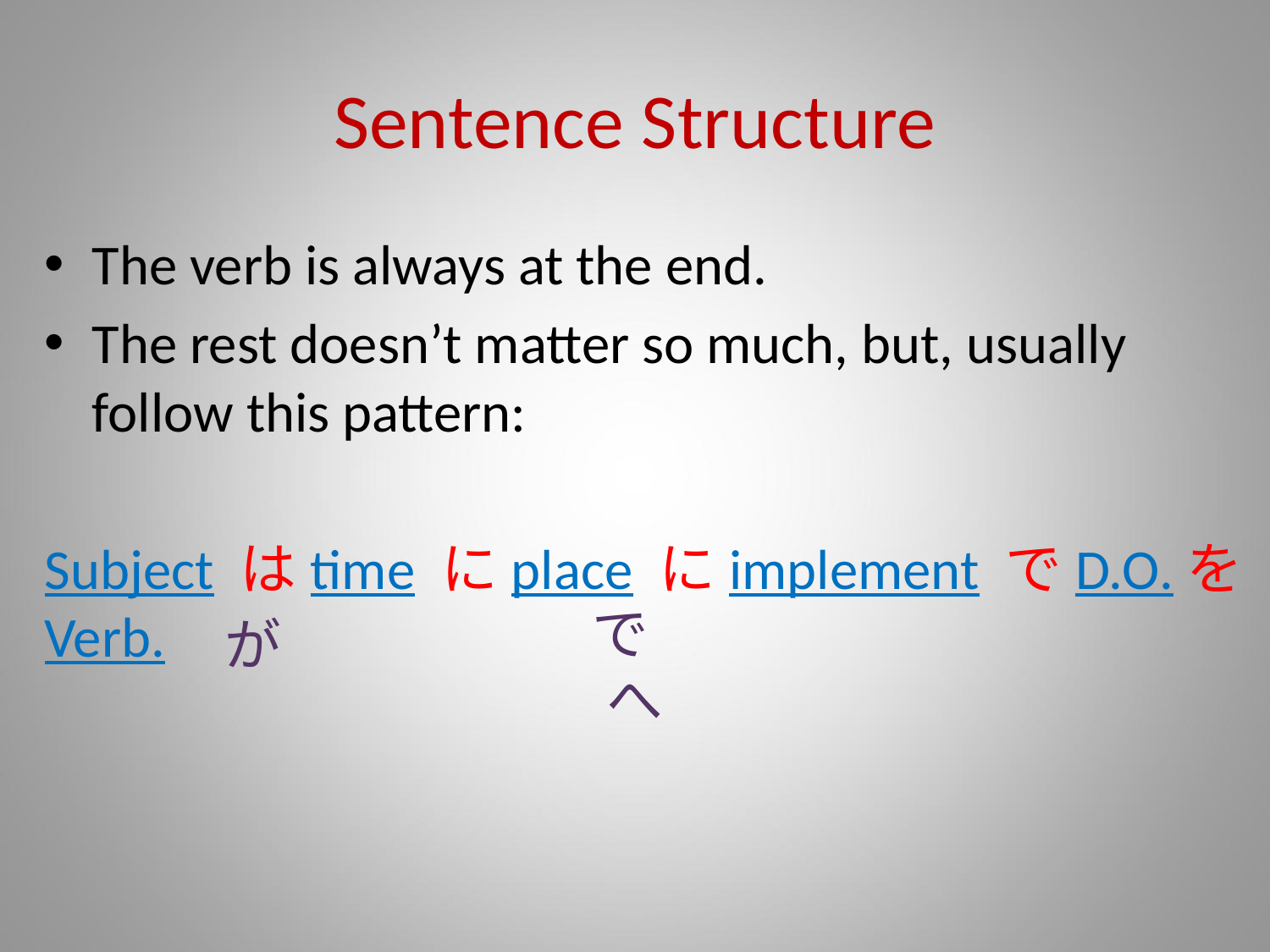

# Sentence Structure
The verb is always at the end.
The rest doesn’t matter so much, but, usually follow this pattern:

Subject はtime にplace にimplement でD.O.を Verb.
で
が
へ